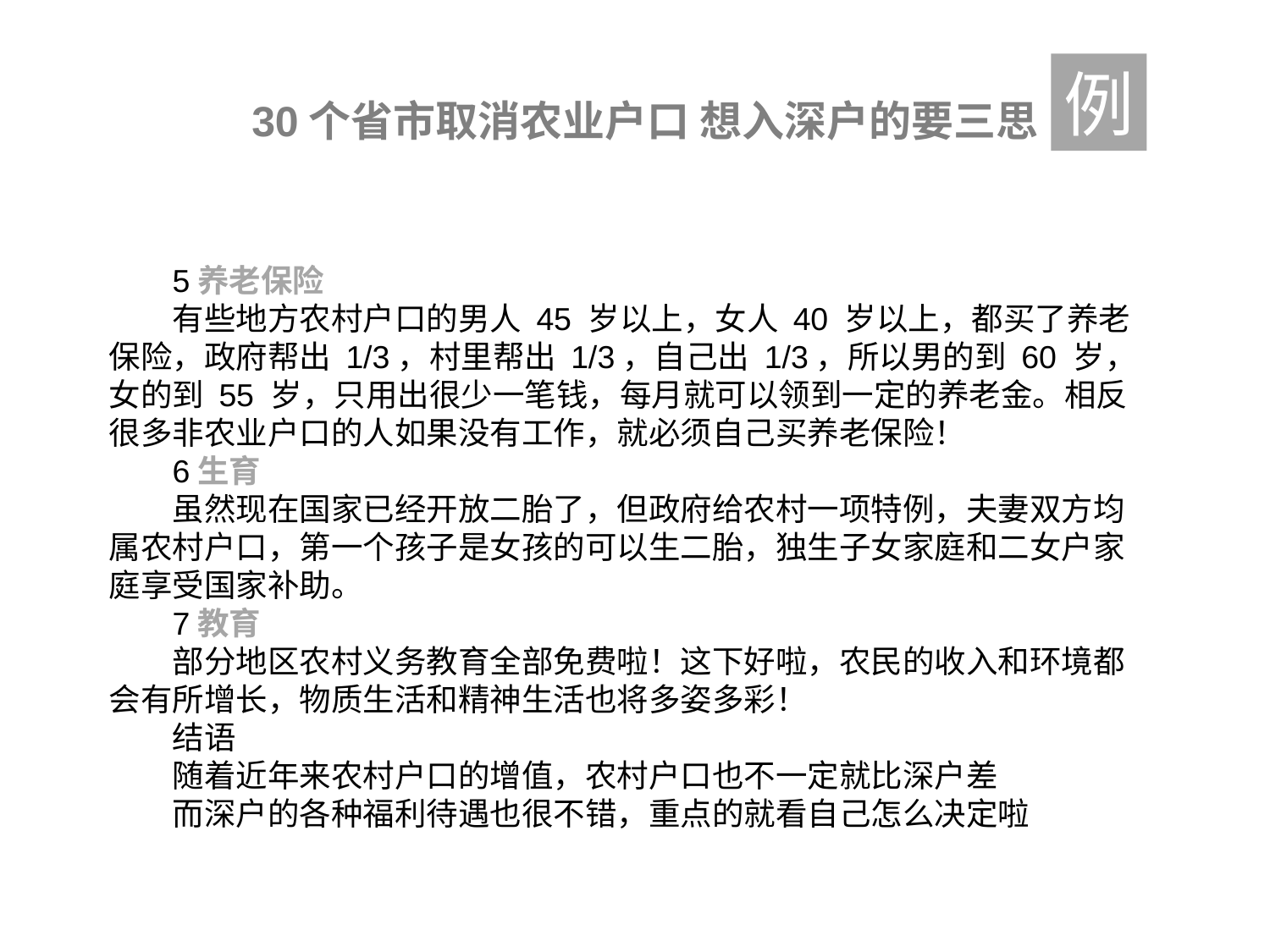

例
30个省市取消农业户口 想入深户的要三思
5养老保险
有些地方农村户口的男人 45 岁以上，女人 40 岁以上，都买了养老保险，政府帮出 1/3，村里帮出 1/3，自己出 1/3，所以男的到 60 岁，女的到 55 岁，只用出很少一笔钱，每月就可以领到一定的养老金。相反很多非农业户口的人如果没有工作，就必须自己买养老保险！
6生育
虽然现在国家已经开放二胎了，但政府给农村一项特例，夫妻双方均属农村户口，第一个孩子是女孩的可以生二胎，独生子女家庭和二女户家庭享受国家补助。
7教育
部分地区农村义务教育全部免费啦！这下好啦，农民的收入和环境都会有所增长，物质生活和精神生活也将多姿多彩！
结语
随着近年来农村户口的增值，农村户口也不一定就比深户差
而深户的各种福利待遇也很不错，重点的就看自己怎么决定啦